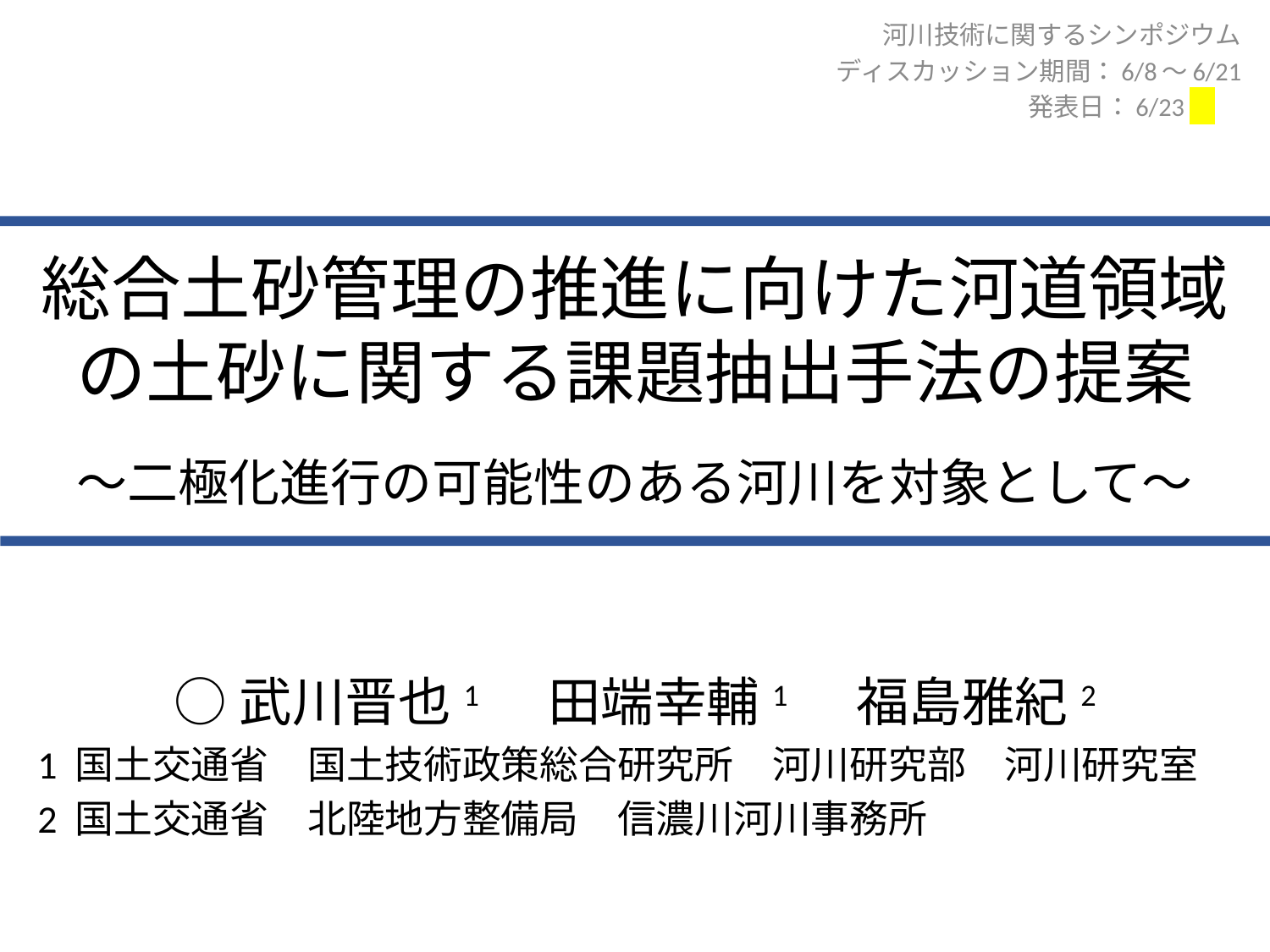

河川技術に関するシンポジウム
ディスカッション期間：6/8～6/21
　　　　　　　　 発表日：6/23

# 総合土砂管理の推進に向けた河道領域の土砂に関する課題抽出手法の提案
～二極化進行の可能性のある河川を対象として～

○武川晋也1　　田端幸輔1　　福島雅紀2
1 国土交通省　国土技術政策総合研究所　河川研究部　河川研究室
2 国土交通省　北陸地方整備局　信濃川河川事務所